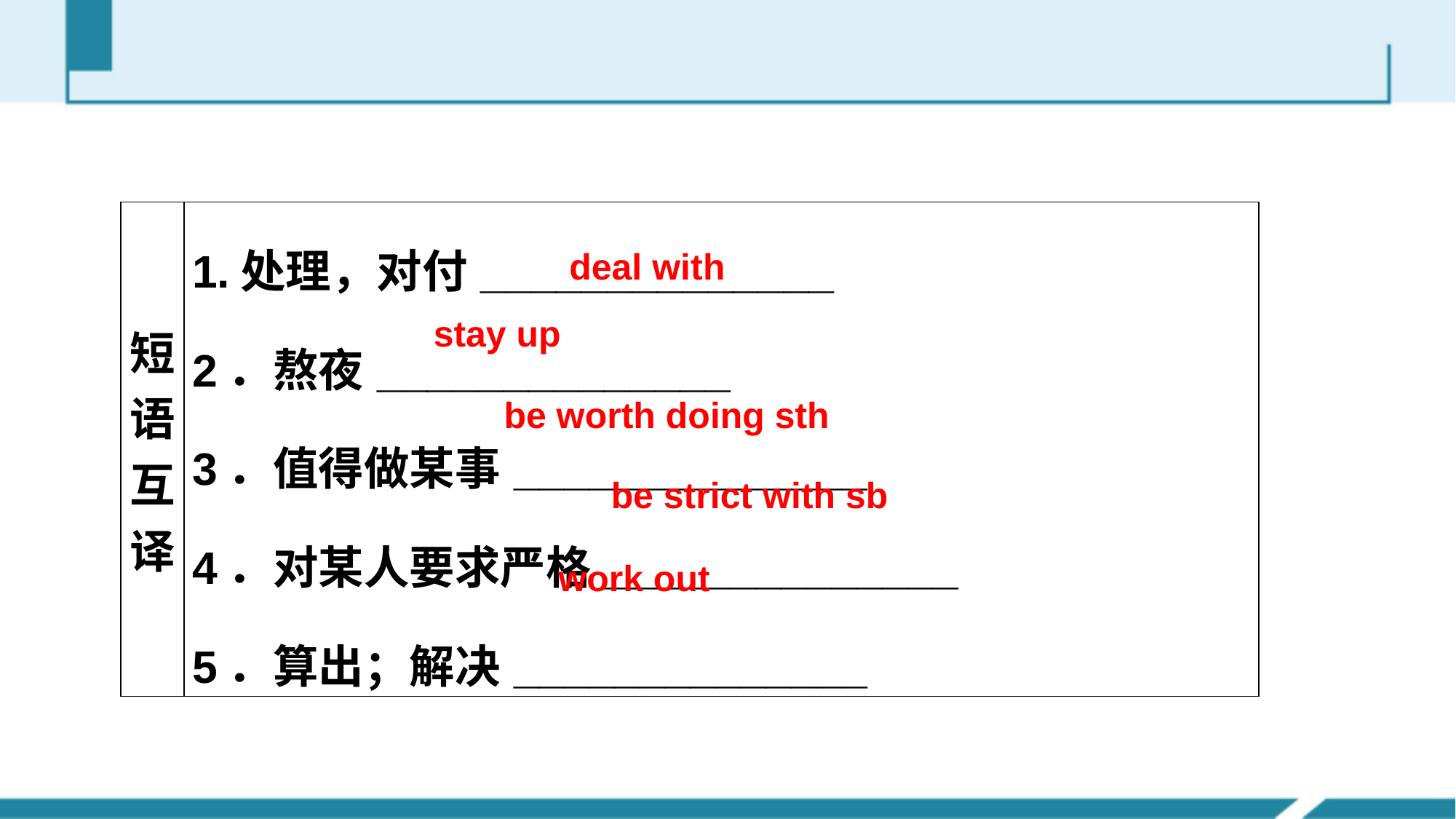

#
| 短语互译 | 1.处理，对付\_\_\_\_\_\_\_\_\_\_\_\_\_\_ 2．熬夜\_\_\_\_\_\_\_\_\_\_\_\_\_\_ 3．值得做某事\_\_\_\_\_\_\_\_\_\_\_\_\_\_ 4．对某人要求严格\_\_\_\_\_\_\_\_\_\_\_\_\_\_ 5．算出；解决\_\_\_\_\_\_\_\_\_\_\_\_\_\_ |
| --- | --- |
deal with
stay up
be worth doing sth
be strict with sb
work out